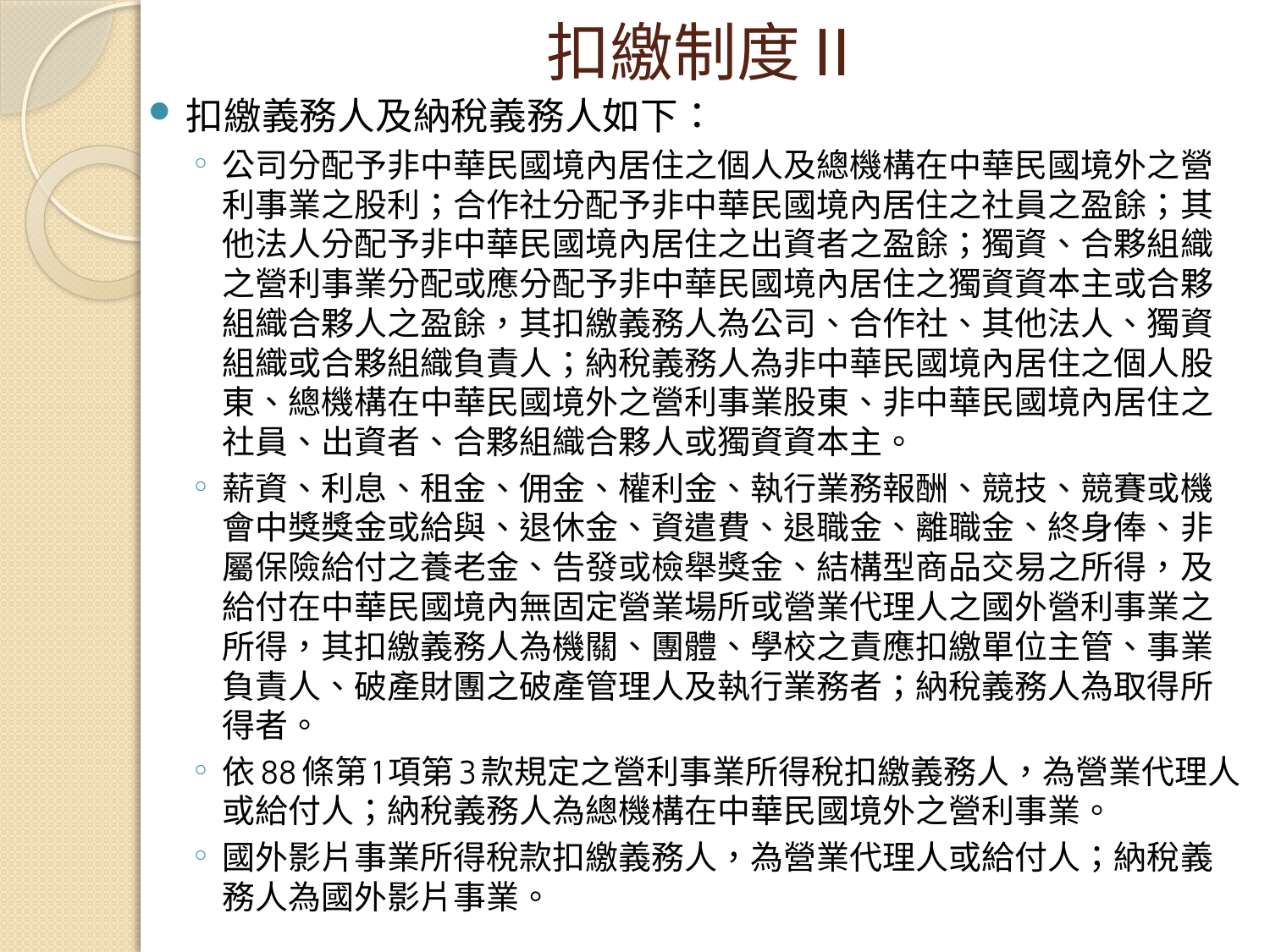

# 扣繳制度Ⅱ
扣繳義務人及納稅義務人如下：
公司分配予非中華民國境內居住之個人及總機構在中華民國境外之營利事業之股利；合作社分配予非中華民國境內居住之社員之盈餘；其他法人分配予非中華民國境內居住之出資者之盈餘；獨資、合夥組織之營利事業分配或應分配予非中華民國境內居住之獨資資本主或合夥組織合夥人之盈餘，其扣繳義務人為公司、合作社、其他法人、獨資組織或合夥組織負責人；納稅義務人為非中華民國境內居住之個人股東、總機構在中華民國境外之營利事業股東、非中華民國境內居住之社員、出資者、合夥組織合夥人或獨資資本主。
薪資、利息、租金、佣金、權利金、執行業務報酬、競技、競賽或機會中獎獎金或給與、退休金、資遣費、退職金、離職金、終身俸、非屬保險給付之養老金、告發或檢舉獎金、結構型商品交易之所得，及給付在中華民國境內無固定營業場所或營業代理人之國外營利事業之所得，其扣繳義務人為機關、團體、學校之責應扣繳單位主管、事業負責人、破產財團之破產管理人及執行業務者；納稅義務人為取得所得者。
依88條第1項第3款規定之營利事業所得稅扣繳義務人，為營業代理人或給付人；納稅義務人為總機構在中華民國境外之營利事業。
國外影片事業所得稅款扣繳義務人，為營業代理人或給付人；納稅義務人為國外影片事業。